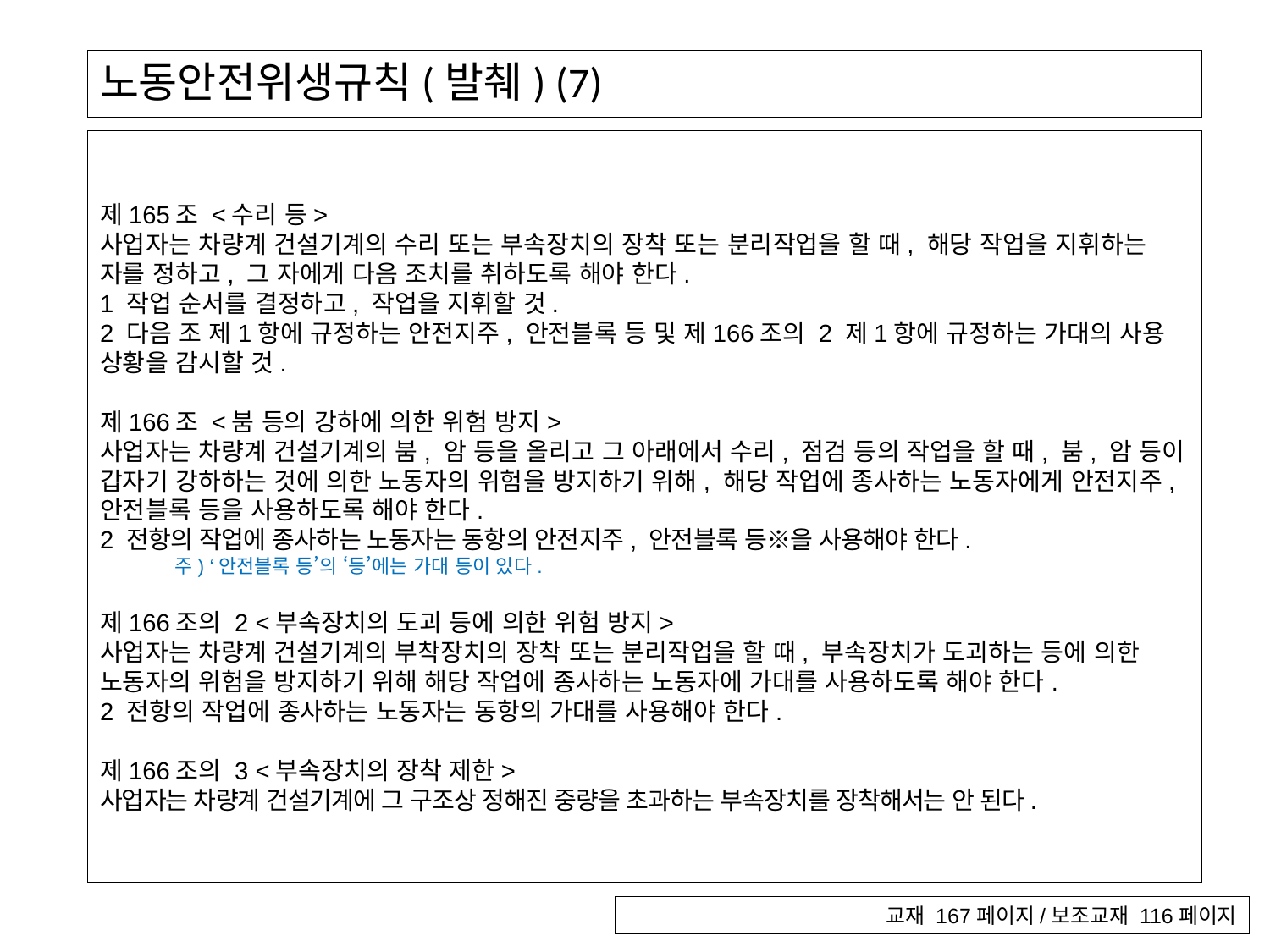

# 노동안전위생규칙(발췌) (7)
제165조 <수리 등>
사업자는 차량계 건설기계의 수리 또는 부속장치의 장착 또는 분리작업을 할 때, 해당 작업을 지휘하는 자를 정하고, 그 자에게 다음 조치를 취하도록 해야 한다.
1 작업 순서를 결정하고, 작업을 지휘할 것.
2 다음 조 제1항에 규정하는 안전지주, 안전블록 등 및 제166조의 2 제1항에 규정하는 가대의 사용 상황을 감시할 것.

제166조 <붐 등의 강하에 의한 위험 방지>
사업자는 차량계 건설기계의 붐, 암 등을 올리고 그 아래에서 수리, 점검 등의 작업을 할 때, 붐, 암 등이 갑자기 강하하는 것에 의한 노동자의 위험을 방지하기 위해, 해당 작업에 종사하는 노동자에게 안전지주, 안전블록 등을 사용하도록 해야 한다.
2 전항의 작업에 종사하는 노동자는 동항의 안전지주, 안전블록 등※을 사용해야 한다.
주) ‘안전블록 등’의 ‘등’에는 가대 등이 있다.

제166조의 2 <부속장치의 도괴 등에 의한 위험 방지>
사업자는 차량계 건설기계의 부착장치의 장착 또는 분리작업을 할 때, 부속장치가 도괴하는 등에 의한 노동자의 위험을 방지하기 위해 해당 작업에 종사하는 노동자에 가대를 사용하도록 해야 한다.
2 전항의 작업에 종사하는 노동자는 동항의 가대를 사용해야 한다.

제166조의 3 <부속장치의 장착 제한>
사업자는 차량계 건설기계에 그 구조상 정해진 중량을 초과하는 부속장치를 장착해서는 안 된다.
교재 167페이지/보조교재 116페이지